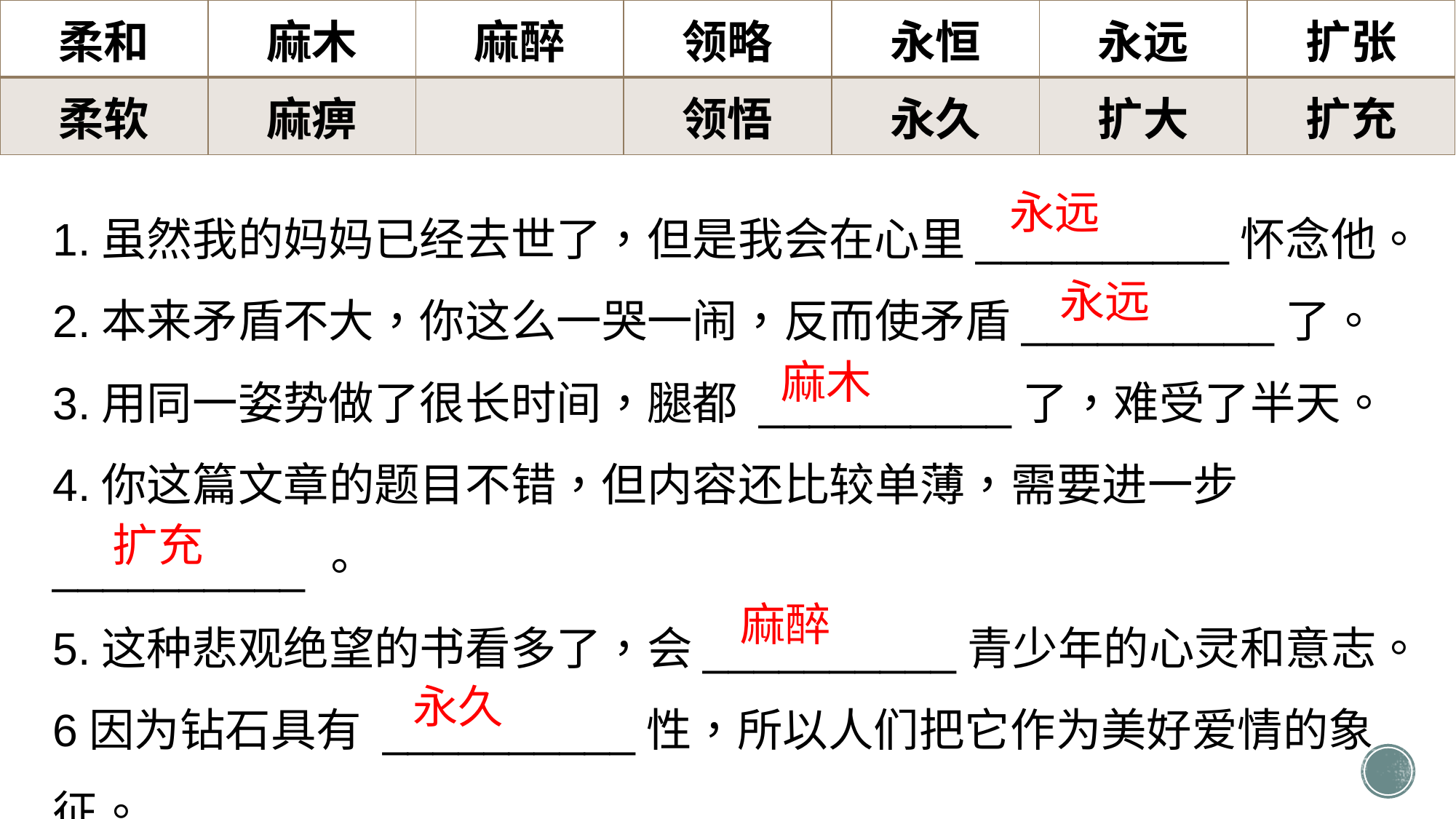

| 柔和 | 麻木 | 麻醉 | 领略 | 永恒 | 永远 | 扩张 |
| --- | --- | --- | --- | --- | --- | --- |
| 柔软 | 麻痹 |  | 领悟 | 永久 | 扩大 | 扩充 |
1.虽然我的妈妈已经去世了，但是我会在心里__________怀念他。
2.本来矛盾不大，你这么一哭一闹，反而使矛盾__________了。
3.用同一姿势做了很长时间，腿都 __________了，难受了半天。
4.你这篇文章的题目不错，但内容还比较单薄，需要进一步__________。
5.这种悲观绝望的书看多了，会__________青少年的心灵和意志。
6因为钻石具有 __________性，所以人们把它作为美好爱情的象征。
永远
永远
麻木
扩充
麻醉
永久